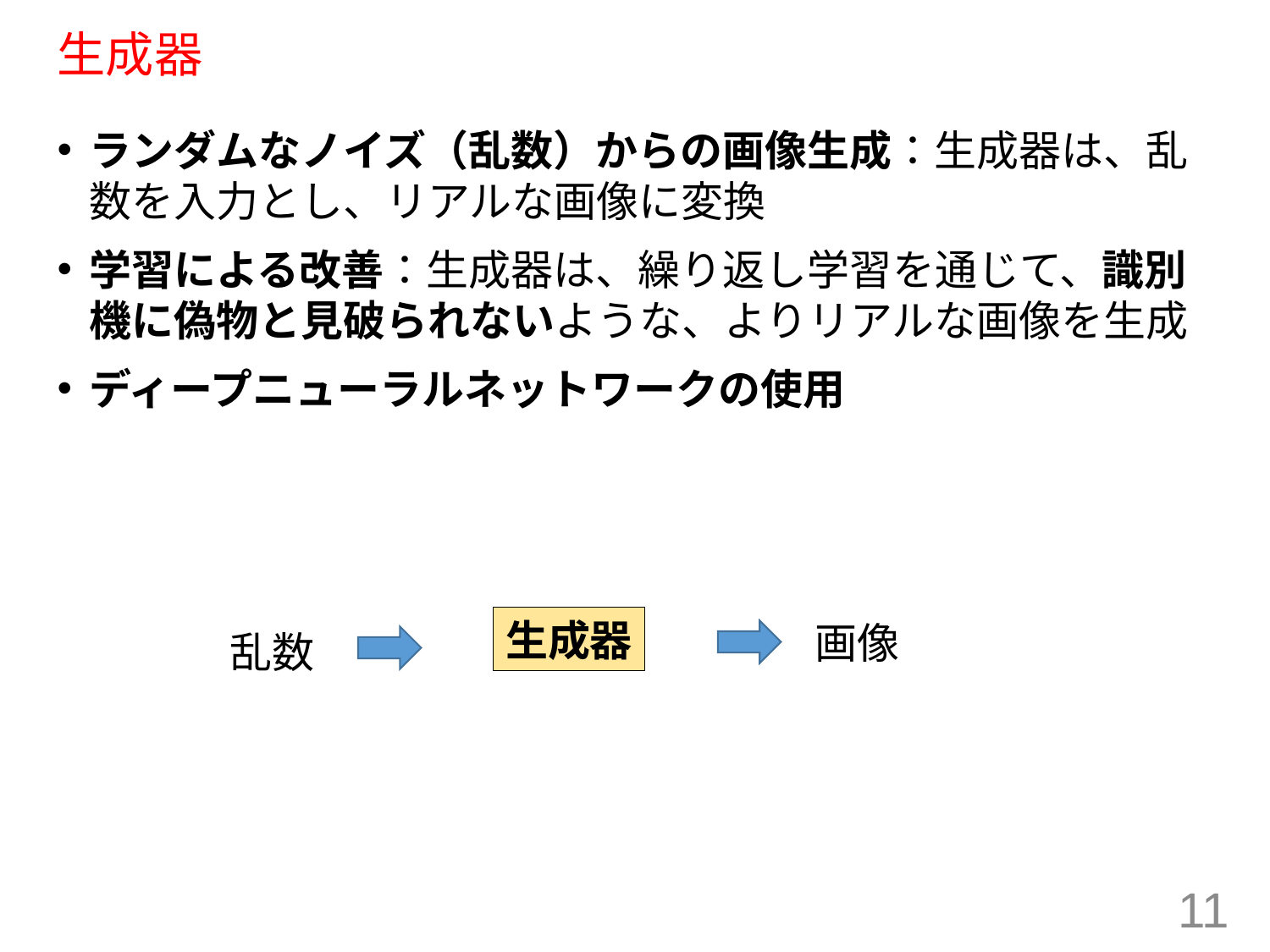

# 生成器
ランダムなノイズ（乱数）からの画像生成：生成器は、乱数を入力とし、リアルな画像に変換
学習による改善：生成器は、繰り返し学習を通じて、識別機に偽物と見破られないような、よりリアルな画像を生成
ディープニューラルネットワークの使用

生成器
画像
乱数

11